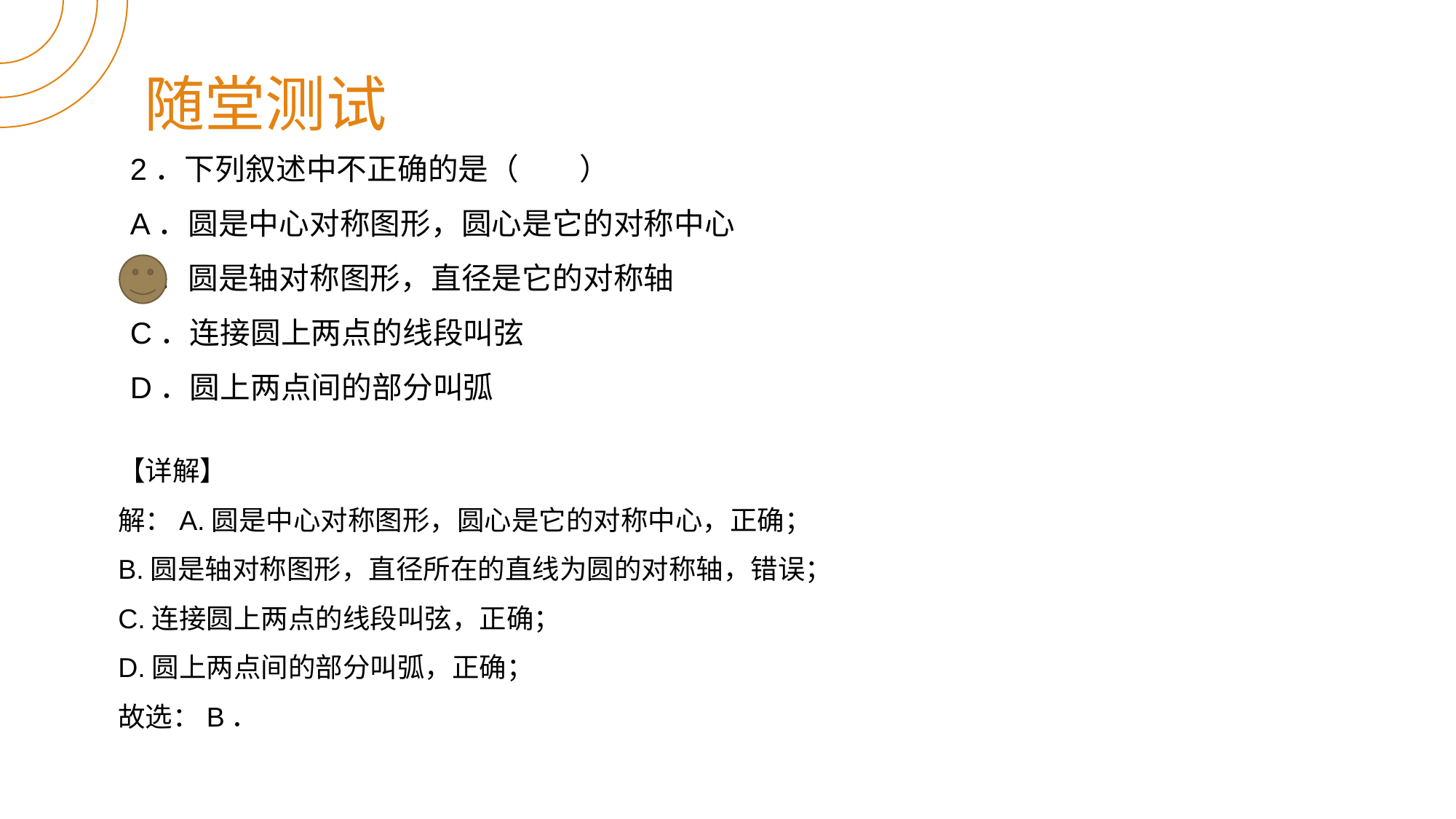

随堂测试
2．下列叙述中不正确的是（　　）
A．圆是中心对称图形，圆心是它的对称中心
B．圆是轴对称图形，直径是它的对称轴
C．连接圆上两点的线段叫弦
D．圆上两点间的部分叫弧

【详解】
解：A.圆是中心对称图形，圆心是它的对称中心，正确；
B.圆是轴对称图形，直径所在的直线为圆的对称轴，错误；
C.连接圆上两点的线段叫弦，正确；
D.圆上两点间的部分叫弧，正确；
故选：B．